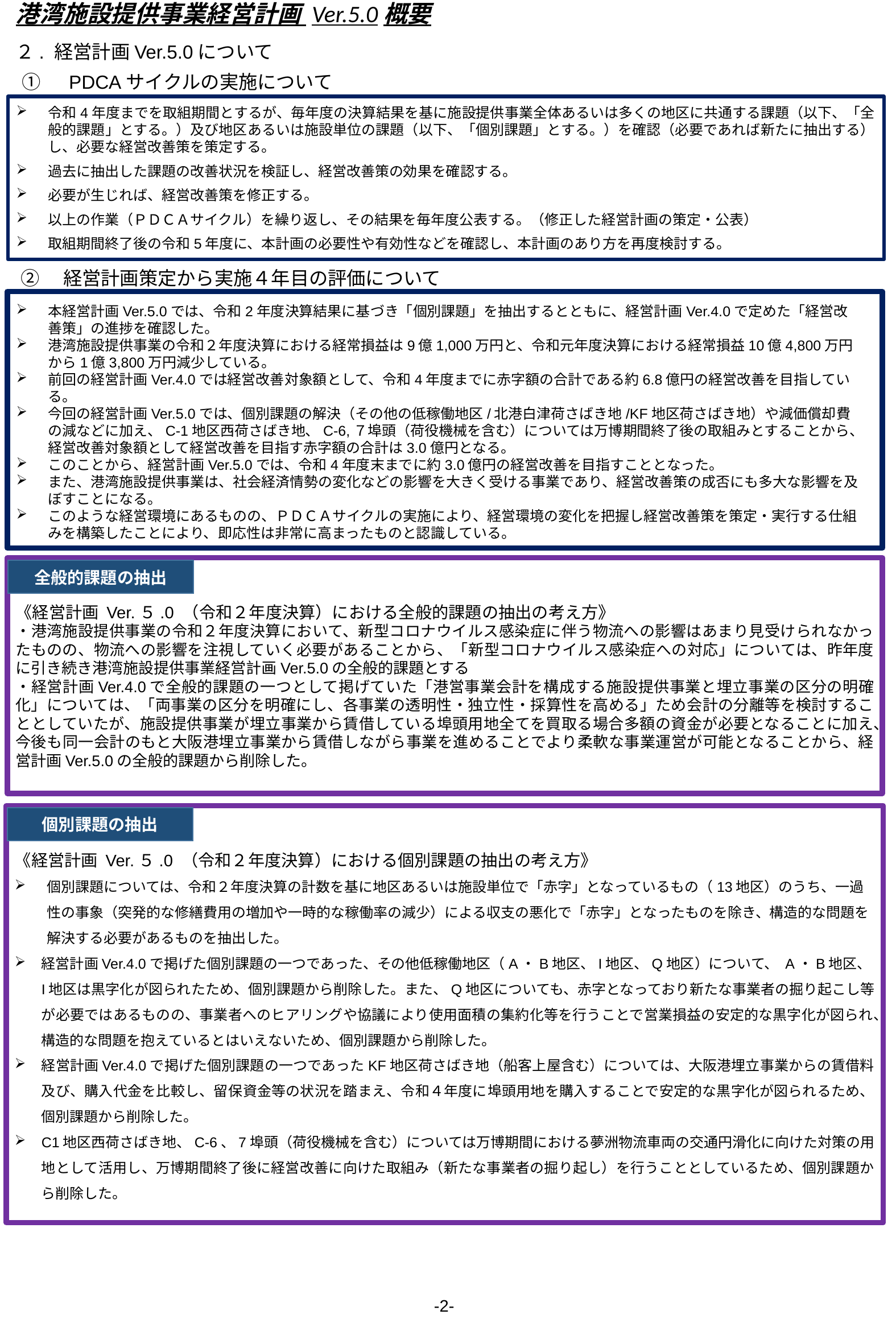

港湾施設提供事業経営計画 Ver.5.0概要
２. 経営計画Ver.5.0について
①　PDCAサイクルの実施について
令和4年度までを取組期間とするが、毎年度の決算結果を基に施設提供事業全体あるいは多くの地区に共通する課題（以下、「全般的課題」とする。）及び地区あるいは施設単位の課題（以下、「個別課題」とする。）を確認（必要であれば新たに抽出する）し、必要な経営改善策を策定する。
過去に抽出した課題の改善状況を検証し、経営改善策の効果を確認する。
必要が生じれば、経営改善策を修正する。
以上の作業（ＰＤＣＡサイクル）を繰り返し、その結果を毎年度公表する。（修正した経営計画の策定・公表）
取組期間終了後の令和5年度に、本計画の必要性や有効性などを確認し、本計画のあり方を再度検討する。
②　経営計画策定から実施４年目の評価について

本経営計画Ver.5.0では、令和2年度決算結果に基づき「個別課題」を抽出するとともに、経営計画Ver.4.0で定めた「経営改善策」の進捗を確認した。
港湾施設提供事業の令和２年度決算における経常損益は9億1,000万円と、令和元年度決算における経常損益10億4,800万円から1億3,800万円減少している。
前回の経営計画Ver.4.0では経営改善対象額として、令和4年度までに赤字額の合計である約6.8億円の経営改善を目指している。
今回の経営計画Ver.5.0では、個別課題の解決（その他の低稼働地区/北港白津荷さばき地/KF地区荷さばき地）や減価償却費の減などに加え、C-1地区西荷さばき地、C-6,７埠頭（荷役機械を含む）については万博期間終了後の取組みとすることから、経営改善対象額として経営改善を目指す赤字額の合計は3.0億円となる。
このことから、経営計画Ver.5.0では、令和4年度末までに約3.0億円の経営改善を目指すこととなった。
また、港湾施設提供事業は、社会経済情勢の変化などの影響を大きく受ける事業であり、経営改善策の成否にも多大な影響を及ぼすことになる。
このような経営環境にあるものの、ＰＤＣＡサイクルの実施により、経営環境の変化を把握し経営改善策を策定・実行する仕組みを構築したことにより、即応性は非常に高まったものと認識している。

《経営計画 Ver.５.0 （令和２年度決算）における全般的課題の抽出の考え方》
・港湾施設提供事業の令和２年度決算において、新型コロナウイルス感染症に伴う物流への影響はあまり見受けられなかったものの、物流への影響を注視していく必要があることから、「新型コロナウイルス感染症への対応」については、昨年度に引き続き港湾施設提供事業経営計画Ver.5.0の全般的課題とする
・経営計画Ver.4.0で全般的課題の一つとして掲げていた「港営事業会計を構成する施設提供事業と埋立事業の区分の明確化」については、「両事業の区分を明確にし、各事業の透明性・独立性・採算性を高める」ため会計の分離等を検討することとしていたが、施設提供事業が埋立事業から賃借している埠頭用地全てを買取る場合多額の資金が必要となることに加え、今後も同一会計のもと大阪港埋立事業から賃借しながら事業を進めることでより柔軟な事業運営が可能となることから、経営計画Ver.5.0の全般的課題から削除した。

全般的課題の抽出

《経営計画 Ver.５.0 （令和２年度決算）における個別課題の抽出の考え方》
個別課題については、令和２年度決算の計数を基に地区あるいは施設単位で「赤字」となっているもの（13地区）のうち、一過性の事象（突発的な修繕費用の増加や一時的な稼働率の減少）による収支の悪化で「赤字」となったものを除き、構造的な問題を解決する必要があるものを抽出した。
経営計画Ver.4.0で掲げた個別課題の一つであった、その他低稼働地区（A・B地区、I地区、Q地区）について、 A・B地区、I地区は黒字化が図られたため、個別課題から削除した。また、Q地区についても、赤字となっており新たな事業者の掘り起こし等が必要ではあるものの、事業者へのヒアリングや協議により使用面積の集約化等を行うことで営業損益の安定的な黒字化が図られ、構造的な問題を抱えているとはいえないため、個別課題から削除した。
経営計画Ver.4.0で掲げた個別課題の一つであったKF地区荷さばき地（船客上屋含む）については、大阪港埋立事業からの賃借料及び、購入代金を比較し、留保資金等の状況を踏まえ、令和４年度に埠頭用地を購入することで安定的な黒字化が図られるため、個別課題から削除した。
C1地区西荷さばき地、C-6、7埠頭（荷役機械を含む）については万博期間における夢洲物流車両の交通円滑化に向けた対策の用地として活用し、万博期間終了後に経営改善に向けた取組み（新たな事業者の掘り起し）を行うこととしているため、個別課題から削除した。

個別課題の抽出
-2-